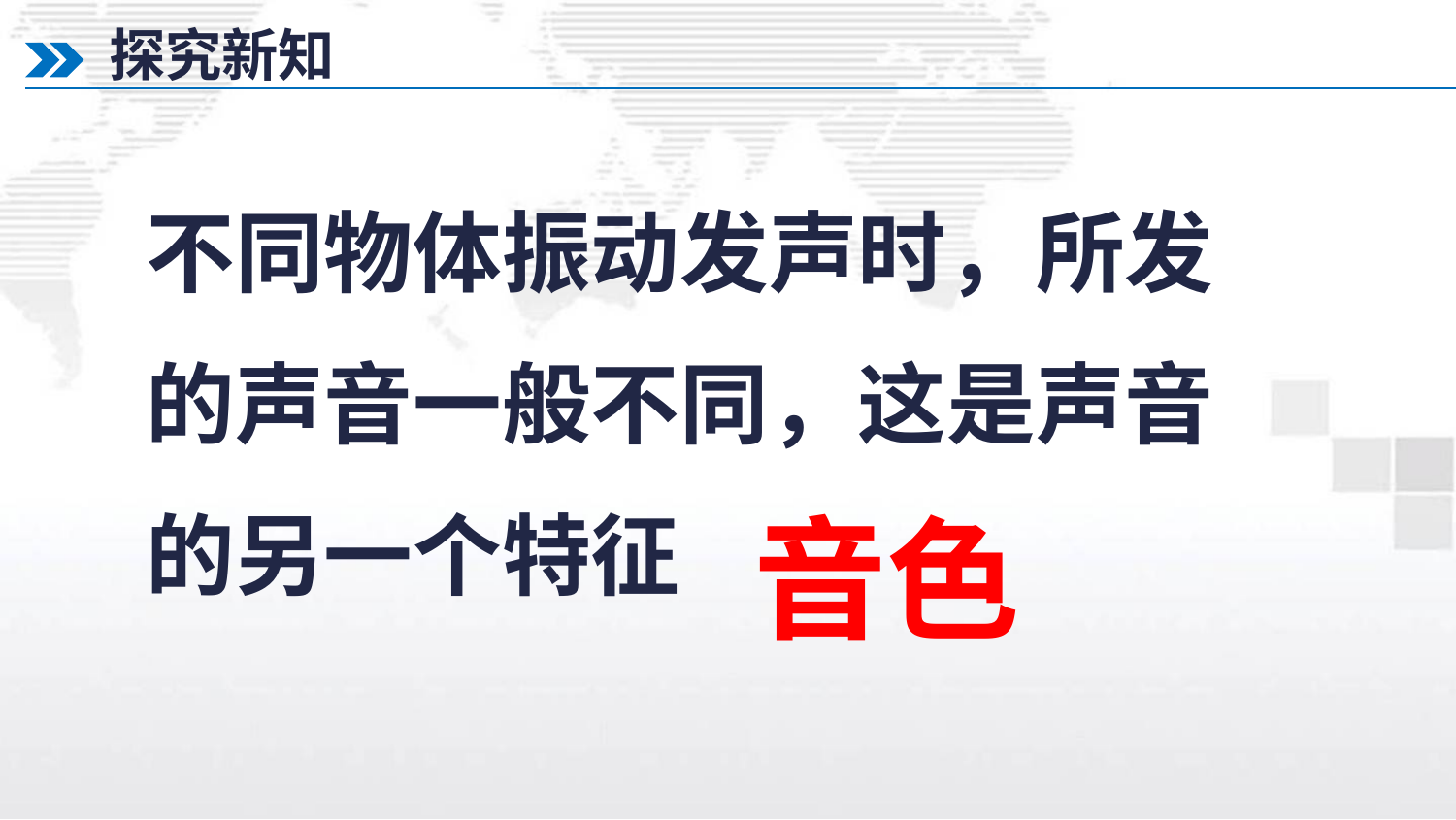

# 探究新知
不同物体振动发声时，所发
的声音一般不同，这是声音
的另一个特征

音色